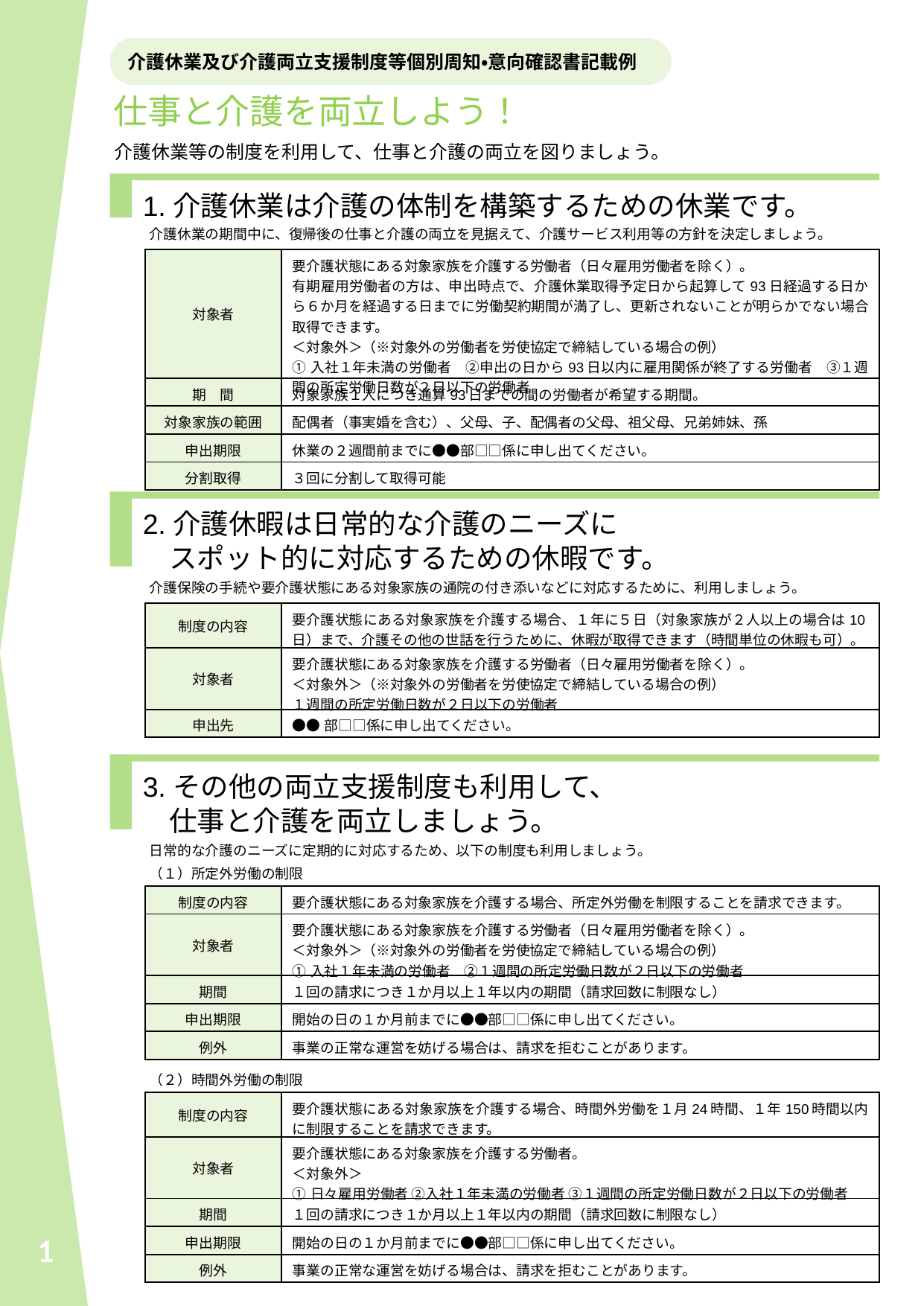

介護休業及び介護両立支援制度等個別周知・意向確認書記載例
仕事と介護を両立しよう！
介護休業等の制度を利用して、仕事と介護の両立を図りましょう。

1.介護休業は介護の体制を構築するための休業です。
介護休業の期間中に、復帰後の仕事と介護の両立を見据えて、介護サービス利用等の方針を決定しましょう。
| 対象者 | 要介護状態にある対象家族を介護する労働者（日々雇用労働者を除く）。 有期雇用労働者の方は、申出時点で、介護休業取得予定日から起算して93日経過する日から６か月を経過する日までに労働契約期間が満了し、更新されないことが明らかでない場合取得できます。 ＜対象外＞（※対象外の労働者を労使協定で締結している場合の例） ①入社１年未満の労働者　②申出の日から93日以内に雇用関係が終了する労働者　③１週間の所定労働日数が２日以下の労働者 |
| --- | --- |
| 期　間 | 対象家族１人につき通算93日までの間の労働者が希望する期間。 |
| 対象家族の範囲 | 配偶者（事実婚を含む）、父母、子、配偶者の父母、祖父母、兄弟姉妹、孫 |
| 申出期限 | 休業の２週間前までに●●部□□係に申し出てください。 |
| 分割取得 | ３回に分割して取得可能 |

2.介護休暇は日常的な介護のニーズに
スポット的に対応するための休暇です。
介護保険の手続や要介護状態にある対象家族の通院の付き添いなどに対応するために、利用しましょう。
| 制度の内容 | 要介護状態にある対象家族を介護する場合、１年に５日（対象家族が２人以上の場合は10日）まで、介護その他の世話を行うために、休暇が取得できます（時間単位の休暇も可）。 |
| --- | --- |
| 対象者 | 要介護状態にある対象家族を介護する労働者（日々雇用労働者を除く）。 ＜対象外＞（※対象外の労働者を労使協定で締結している場合の例） １週間の所定労働日数が２日以下の労働者 |
| 申出先 | ●●部□□係に申し出てください。 |

3.その他の両立支援制度も利用して、
仕事と介護を両立しましょう。
日常的な介護のニーズに定期的に対応するため、以下の制度も利用しましょう。
（１）所定外労働の制限
| 制度の内容 | 要介護状態にある対象家族を介護する場合、所定外労働を制限することを請求できます。 |
| --- | --- |
| 対象者 | 要介護状態にある対象家族を介護する労働者（日々雇用労働者を除く）。 ＜対象外＞（※対象外の労働者を労使協定で締結している場合の例） ①入社１年未満の労働者　②１週間の所定労働日数が２日以下の労働者 |
| 期間 | １回の請求につき１か月以上１年以内の期間（請求回数に制限なし） |
| 申出期限 | 開始の日の１か月前までに●●部□□係に申し出てください。 |
| 例外 | 事業の正常な運営を妨げる場合は、請求を拒むことがあります。 |
（２）時間外労働の制限
| 制度の内容 | 要介護状態にある対象家族を介護する場合、時間外労働を１月24時間、１年150時間以内に制限することを請求できます。 |
| --- | --- |
| 対象者 | 要介護状態にある対象家族を介護する労働者。 ＜対象外＞ ①日々雇用労働者 ②入社１年未満の労働者 ③１週間の所定労働日数が２日以下の労働者 |
| 期間 | １回の請求につき１か月以上１年以内の期間（請求回数に制限なし） |
| 申出期限 | 開始の日の１か月前までに●●部□□係に申し出てください。 |
| 例外 | 事業の正常な運営を妨げる場合は、請求を拒むことがあります。 |
1